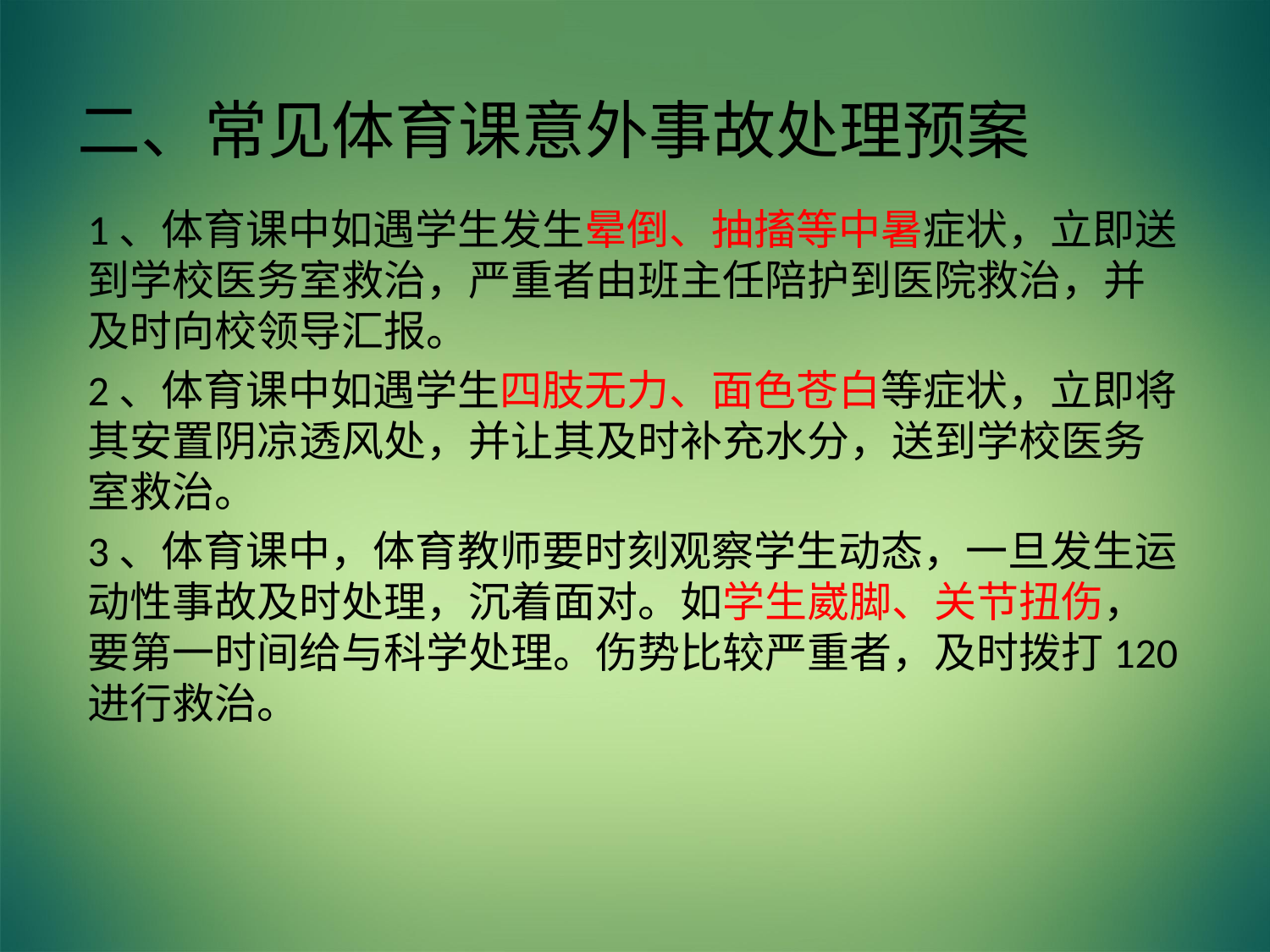

# 二、常见体育课意外事故处理预案
1、体育课中如遇学生发生晕倒、抽搐等中暑症状，立即送到学校医务室救治，严重者由班主任陪护到医院救治，并及时向校领导汇报。
2、体育课中如遇学生四肢无力、面色苍白等症状，立即将其安置阴凉透风处，并让其及时补充水分，送到学校医务室救治。
3、体育课中，体育教师要时刻观察学生动态，一旦发生运动性事故及时处理，沉着面对。如学生崴脚、关节扭伤，要第一时间给与科学处理。伤势比较严重者，及时拨打120进行救治。